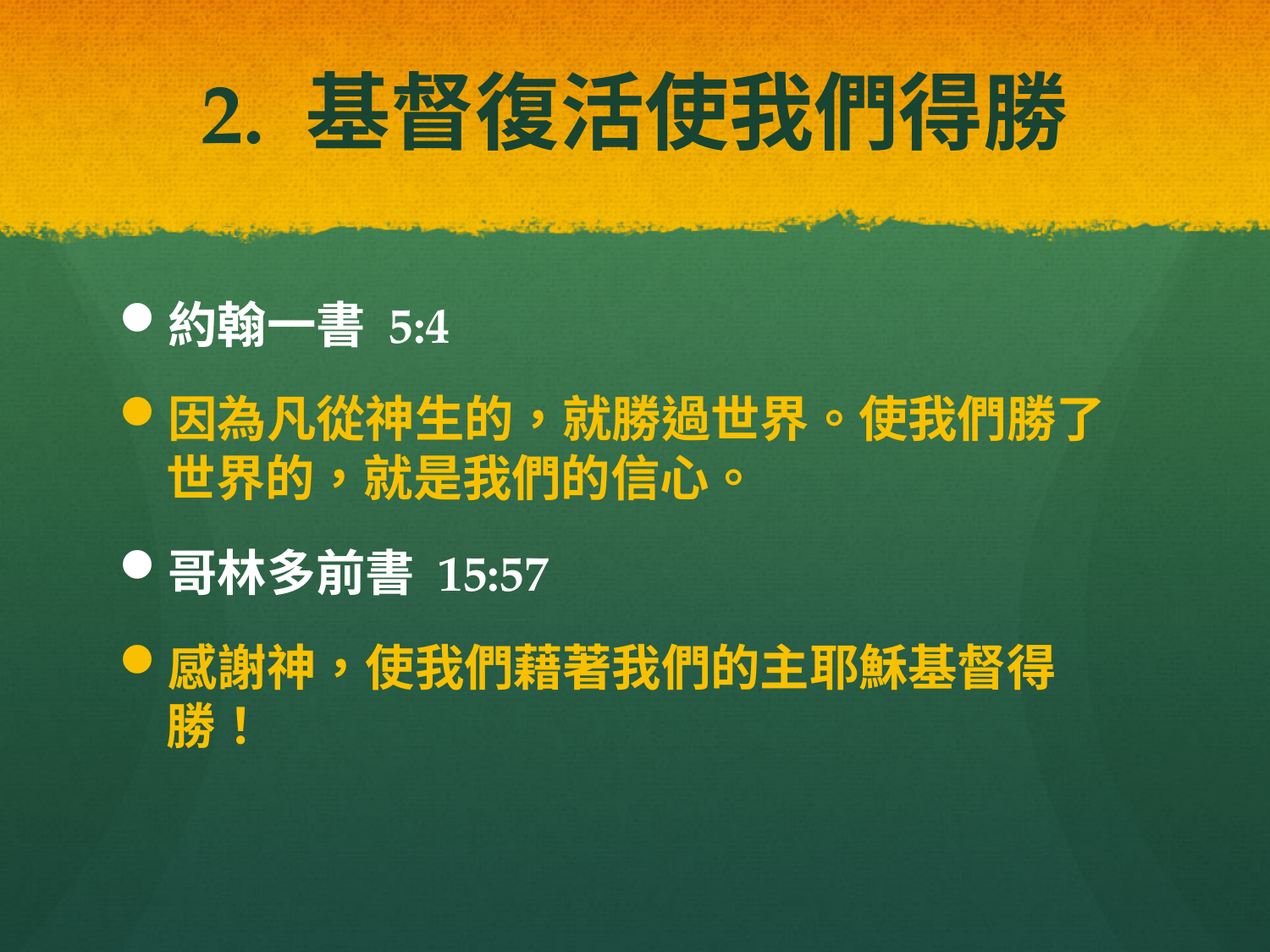

# 2. 基督復活使我們得勝
約翰一書 5:4
因為凡從神生的，就勝過世界。使我們勝了世界的，就是我們的信心。
哥林多前書 15:57
感謝神，使我們藉著我們的主耶穌基督得勝！